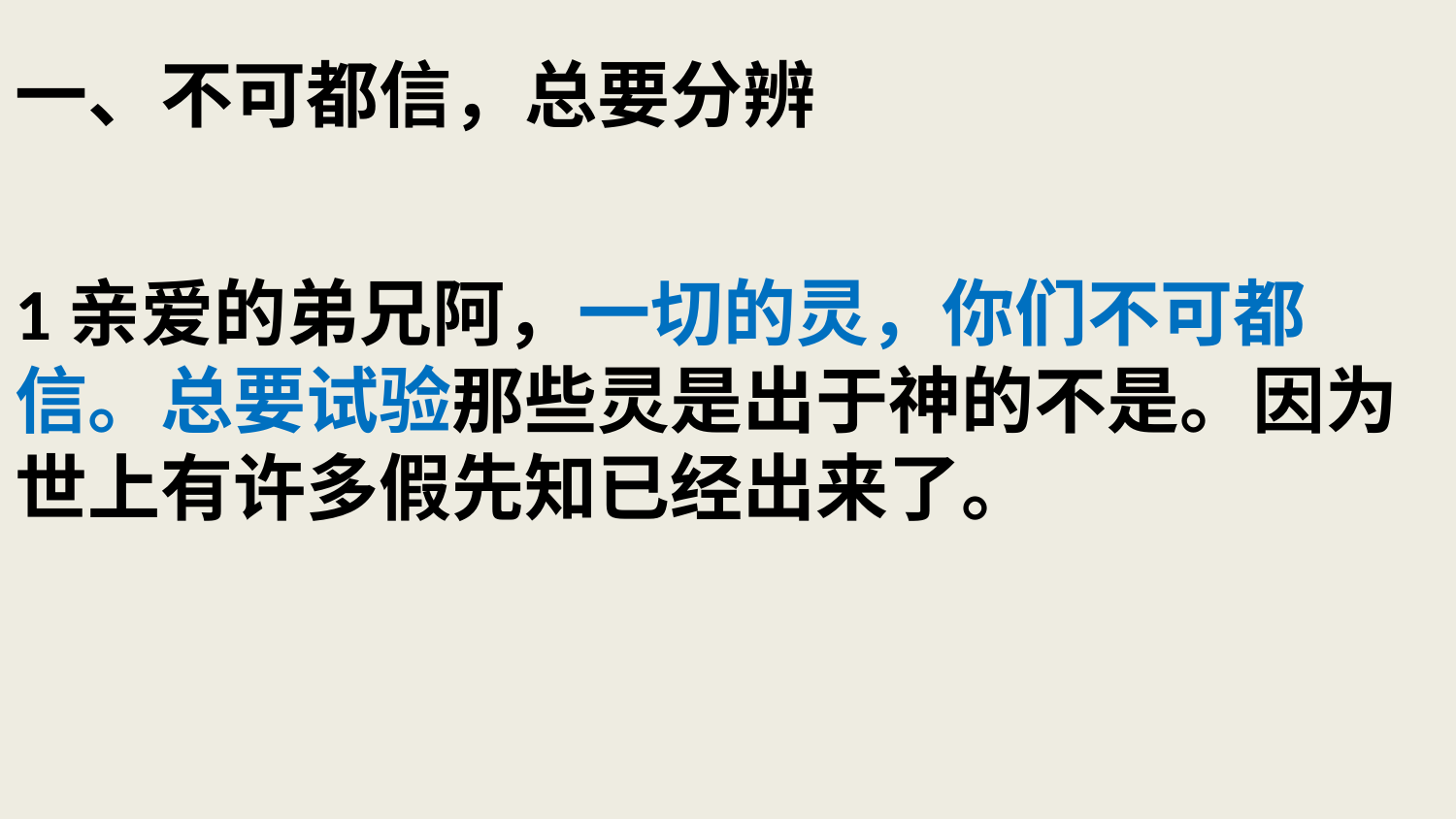

# 一、不可都信，总要分辨 1亲爱的弟兄阿，一切的灵，你们不可都信。总要试验那些灵是出于神的不是。因为世上有许多假先知已经出来了。